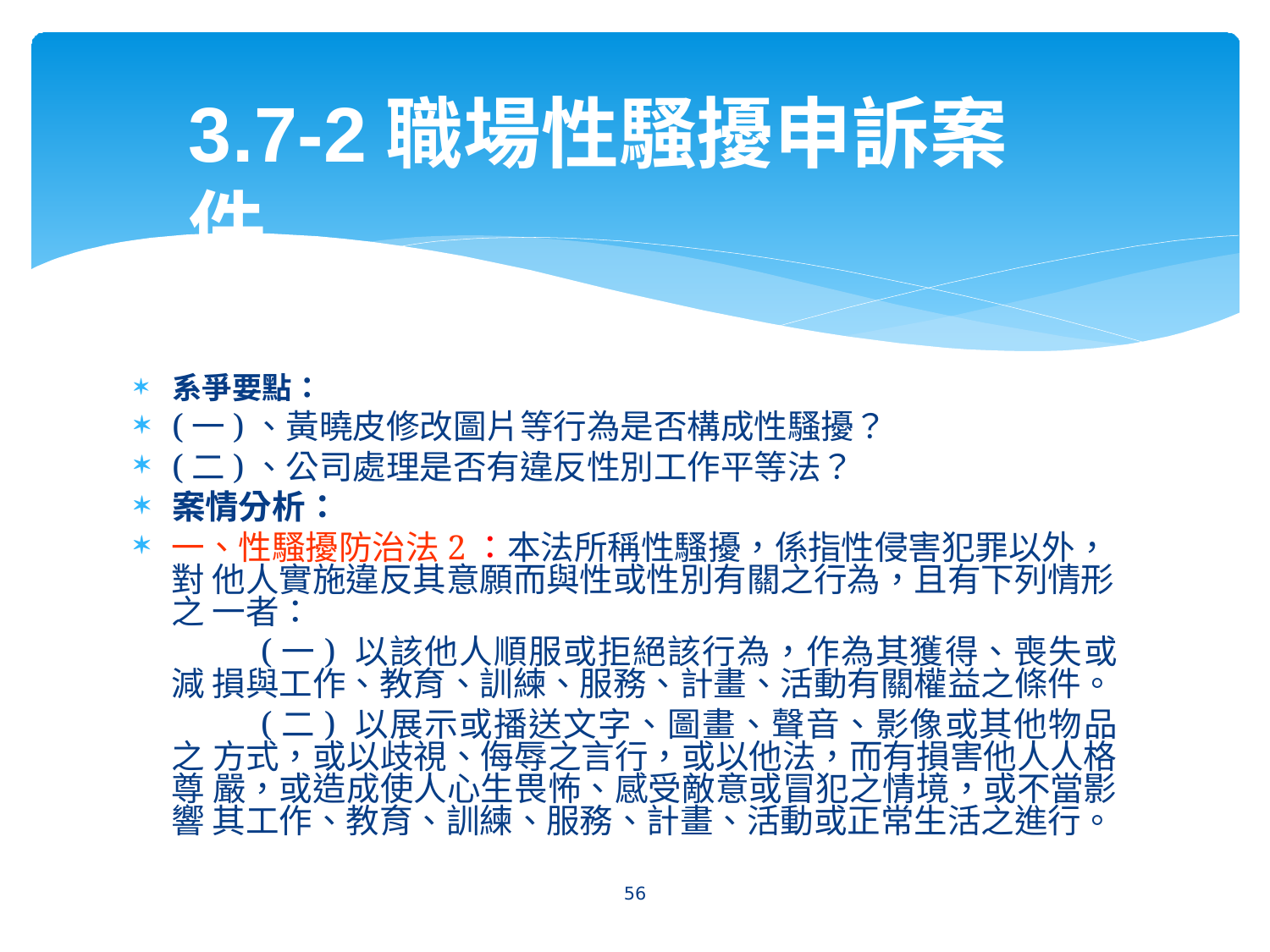

# 3.7-2職場性騷擾申訴案件
系爭要點：
(一)、黃曉皮修改圖片等行為是否構成性騷擾？
(二)、公司處理是否有違反性別工作平等法？
案情分析：
一、性騷擾防治法2：本法所稱性騷擾，係指性侵害犯罪以外，對 他人實施違反其意願而與性或性別有關之行為，且有下列情形之 一者：
(一) 以該他人順服或拒絕該行為，作為其獲得、喪失或減 損與工作、教育、訓練、服務、計畫、活動有關權益之條件。
(二) 以展示或播送文字、圖畫、聲音、影像或其他物品之 方式，或以歧視、侮辱之言行，或以他法，而有損害他人人格尊 嚴，或造成使人心生畏怖、感受敵意或冒犯之情境，或不當影響 其工作、教育、訓練、服務、計畫、活動或正常生活之進行。
56